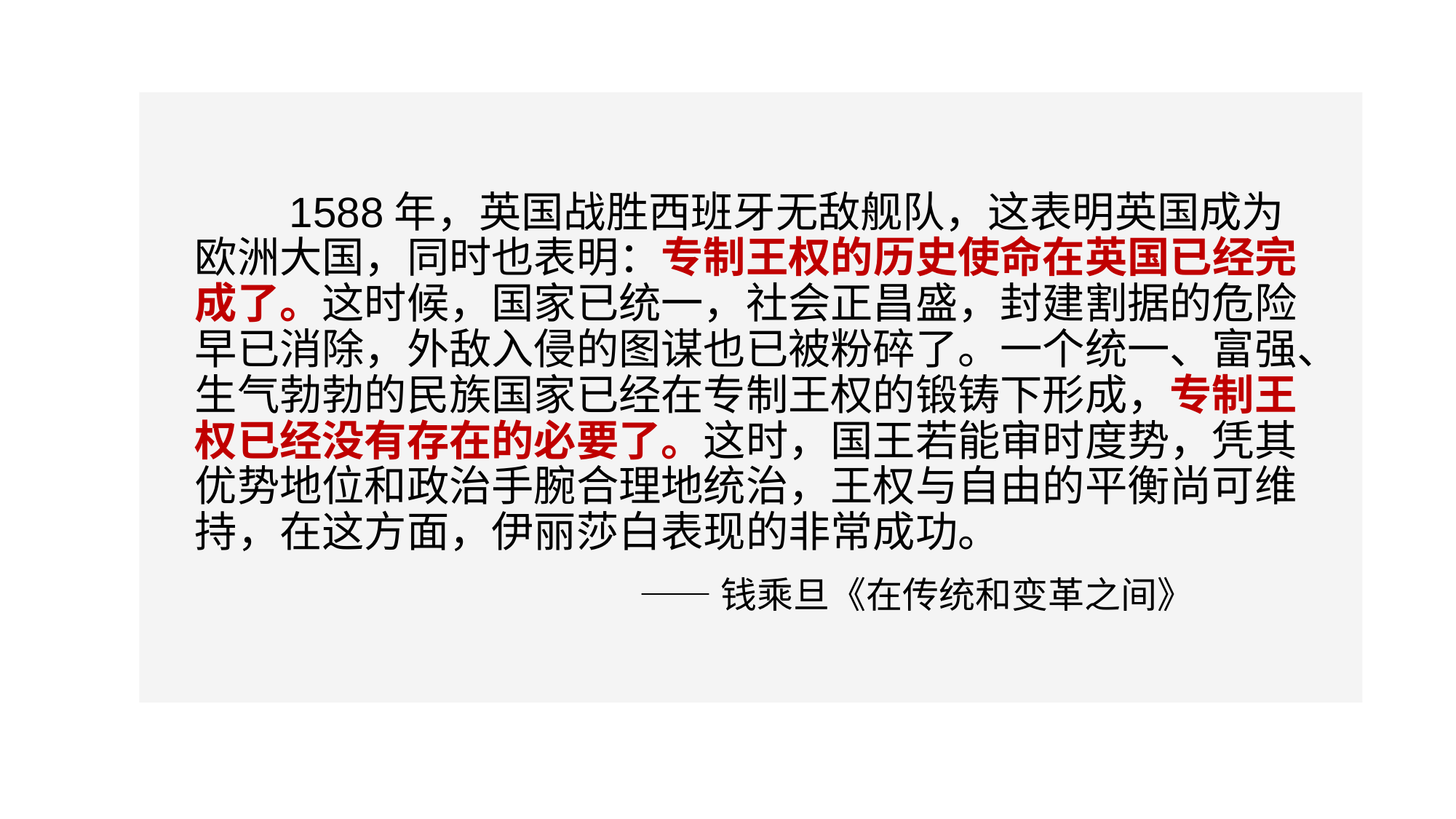

1588年，英国战胜西班牙无敌舰队，这表明英国成为欧洲大国，同时也表明：专制王权的历史使命在英国已经完成了。这时候，国家已统一，社会正昌盛，封建割据的危险早已消除，外敌入侵的图谋也已被粉碎了。一个统一、富强、生气勃勃的民族国家已经在专制王权的锻铸下形成，专制王权已经没有存在的必要了。这时，国王若能审时度势，凭其优势地位和政治手腕合理地统治，王权与自由的平衡尚可维持，在这方面，伊丽莎白表现的非常成功。
                                               ——钱乘旦《在传统和变革之间》